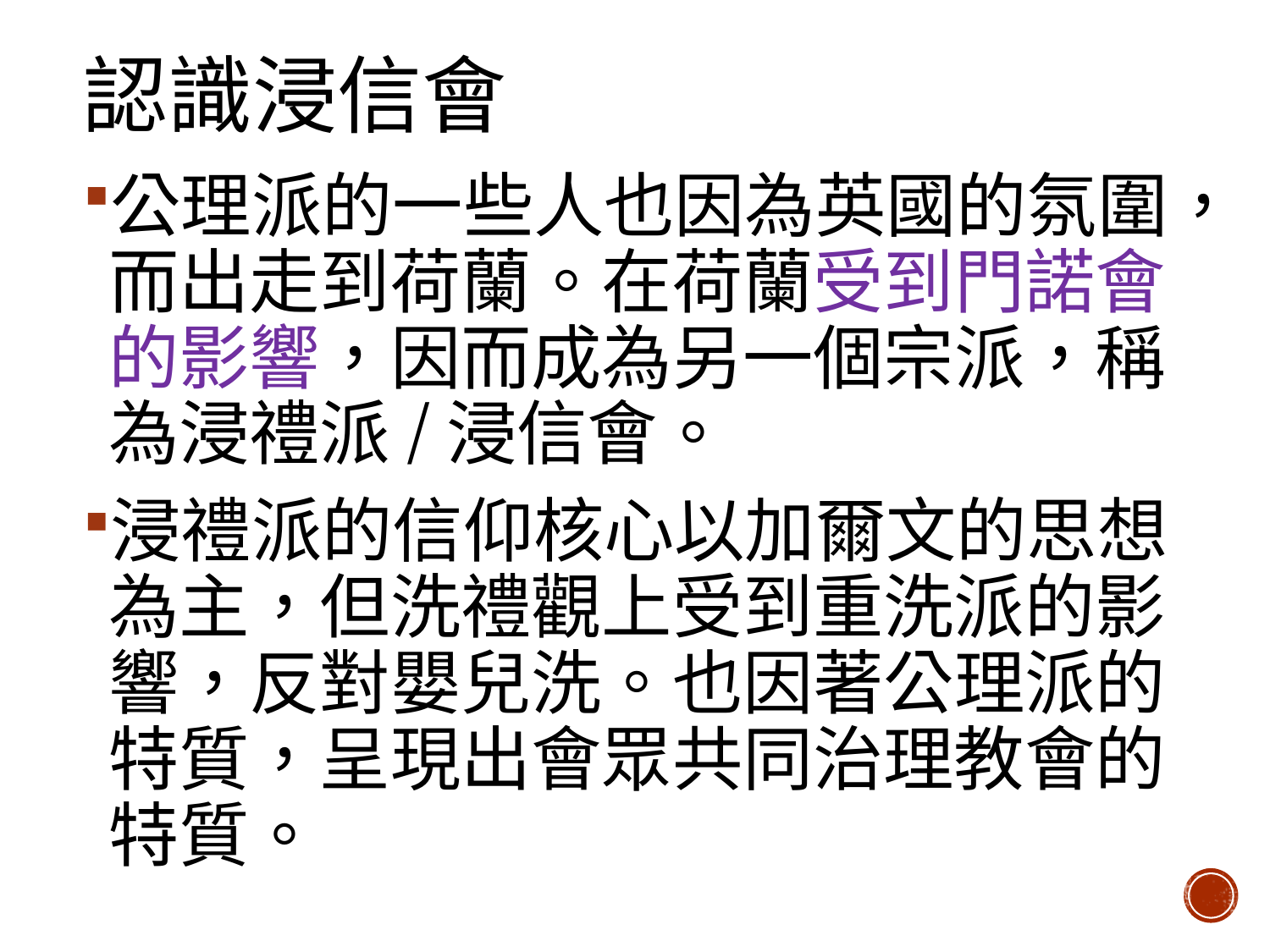

# 認識浸信會
公理派的一些人也因為英國的氛圍，而出走到荷蘭。在荷蘭受到門諾會的影響，因而成為另一個宗派，稱為浸禮派/浸信會。
浸禮派的信仰核心以加爾文的思想為主，但洗禮觀上受到重洗派的影響，反對嬰兒洗。也因著公理派的特質，呈現出會眾共同治理教會的特質。